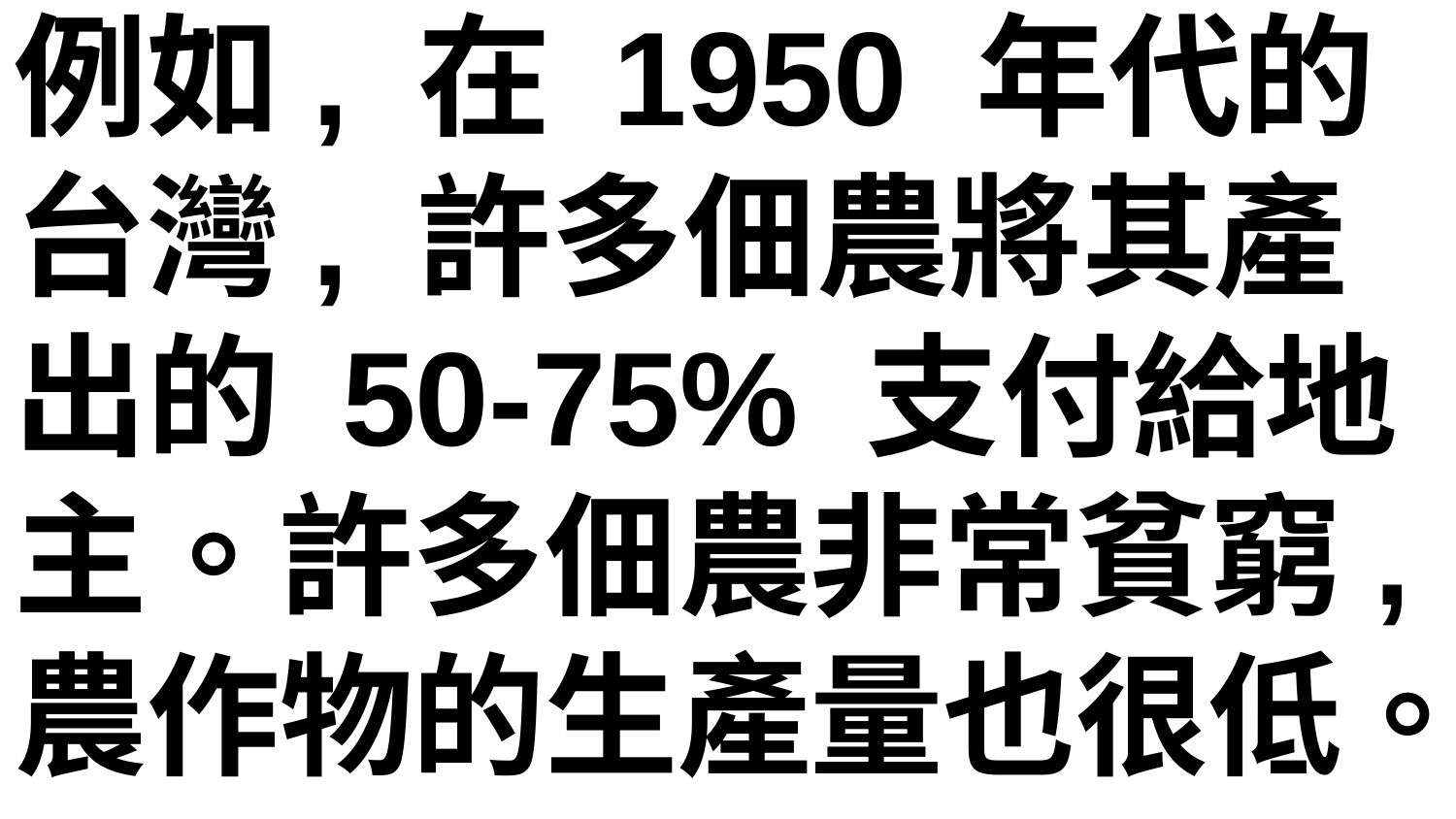

例如, 在 1950 年代的台灣, 許多佃農將其產出的 50-75% 支付給地主。許多佃農非常貧窮, 農作物的生產量也很低。